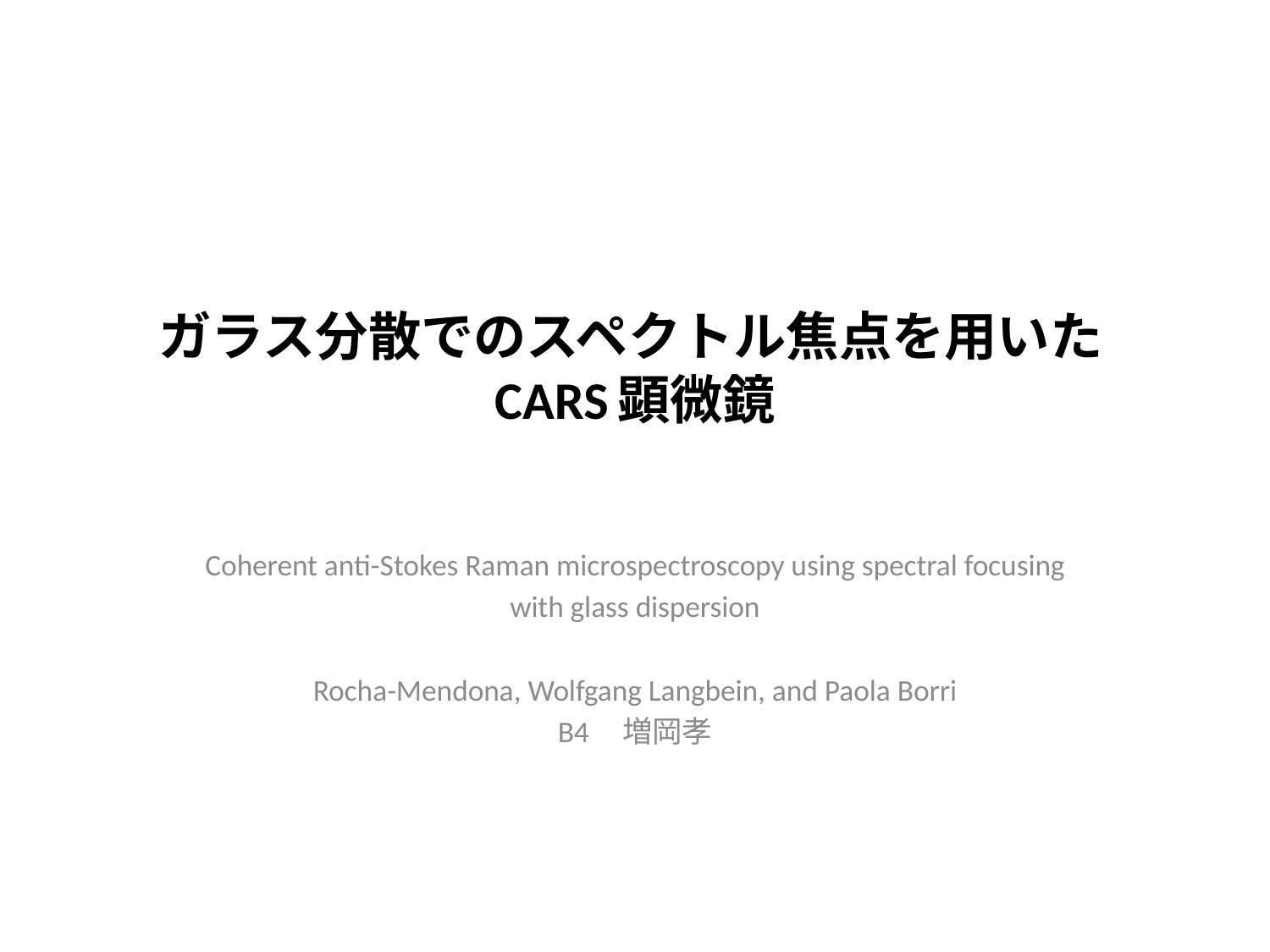

# ガラス分散でのスペクトル焦点を用いたCARS顕微鏡
Coherent anti-Stokes Raman microspectroscopy using spectral focusing
with glass dispersion

Rocha-Mendona, Wolfgang Langbein, and Paola Borri
B4　増岡孝